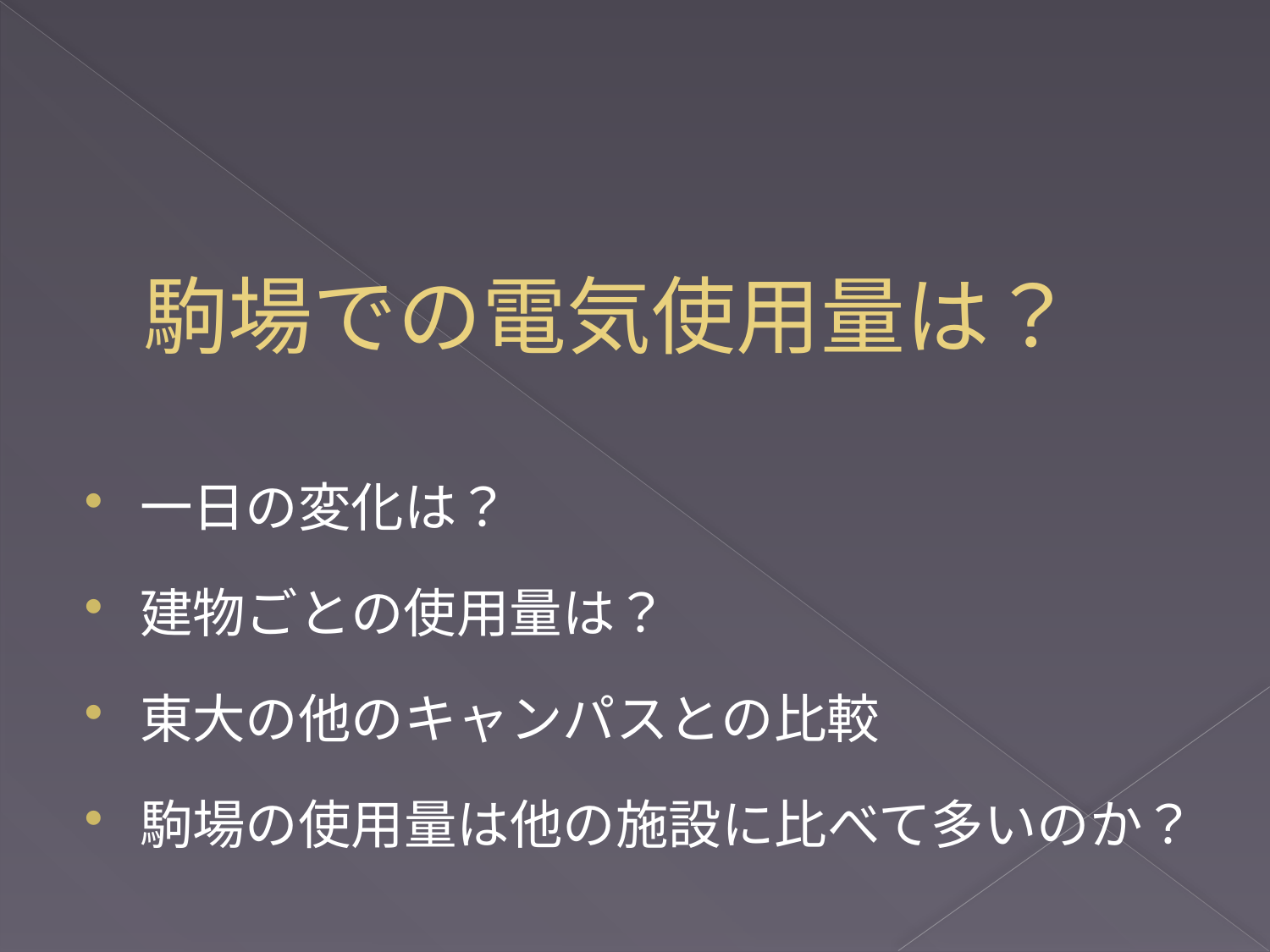

# 駒場での電気使用量は？
一日の変化は？
建物ごとの使用量は？
東大の他のキャンパスとの比較
駒場の使用量は他の施設に比べて多いのか？